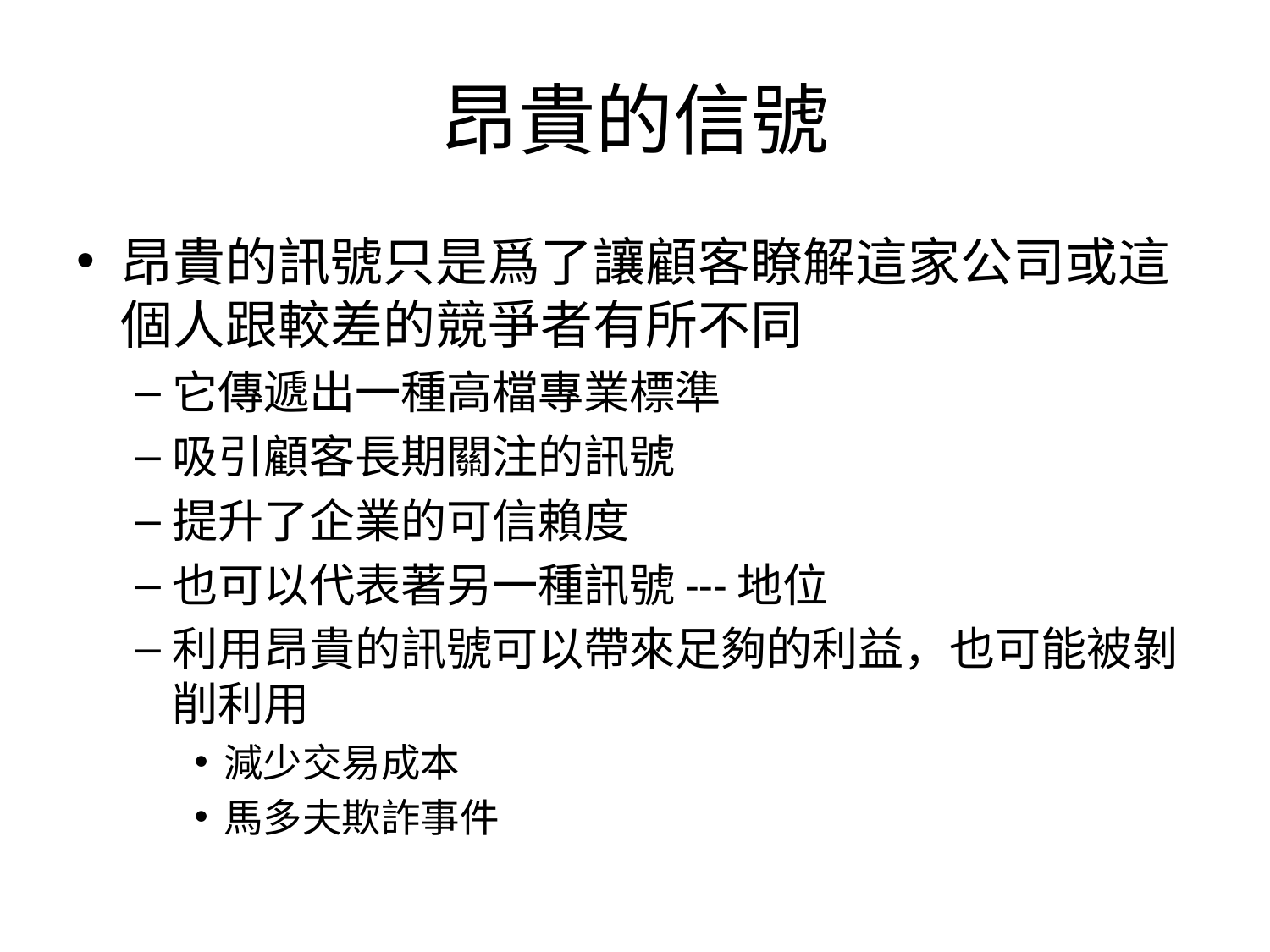

# 昂貴的信號
昂貴的訊號只是爲了讓顧客瞭解這家公司或這個人跟較差的競爭者有所不同
它傳遞出一種高檔專業標準
吸引顧客長期關注的訊號
提升了企業的可信賴度
也可以代表著另一種訊號---地位
利用昂貴的訊號可以帶來足夠的利益，也可能被剝削利用
減少交易成本
馬多夫欺詐事件